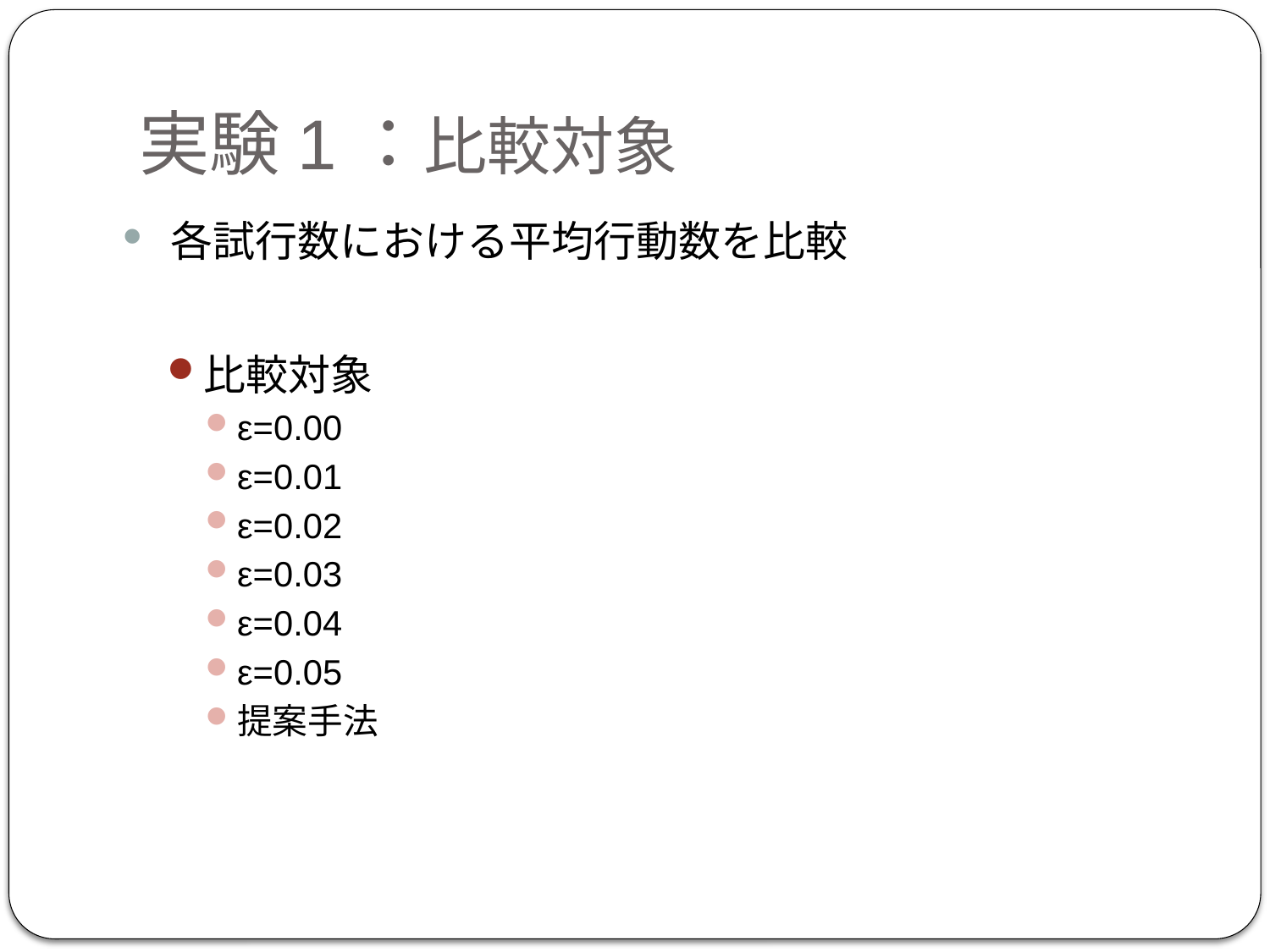

実験1：比較対象
各試行数における平均行動数を比較

比較対象
ε=0.00
ε=0.01
ε=0.02
ε=0.03
ε=0.04
ε=0.05
提案手法